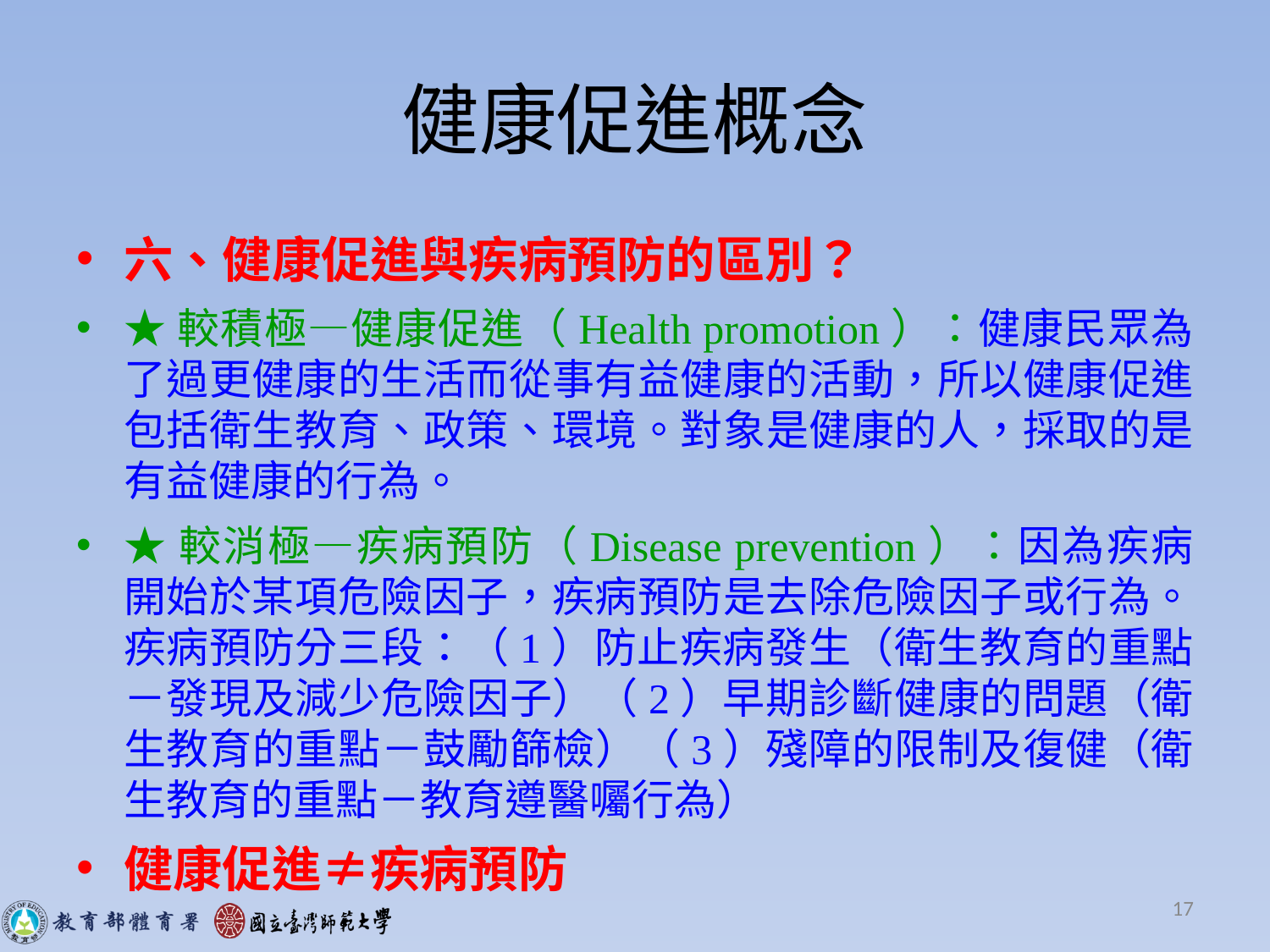

# 健康促進概念
六、健康促進與疾病預防的區別？
★較積極—健康促進（Health promotion）：健康民眾為了過更健康的生活而從事有益健康的活動，所以健康促進包括衛生教育、政策、環境。對象是健康的人，採取的是有益健康的行為。
★較消極—疾病預防（Disease prevention）：因為疾病開始於某項危險因子，疾病預防是去除危險因子或行為。疾病預防分三段：（1）防止疾病發生（衛生教育的重點－發現及減少危險因子）（2）早期診斷健康的問題（衛生教育的重點－鼓勵篩檢）（3）殘障的限制及復健（衛生教育的重點－教育遵醫囑行為）
健康促進≠疾病預防

17